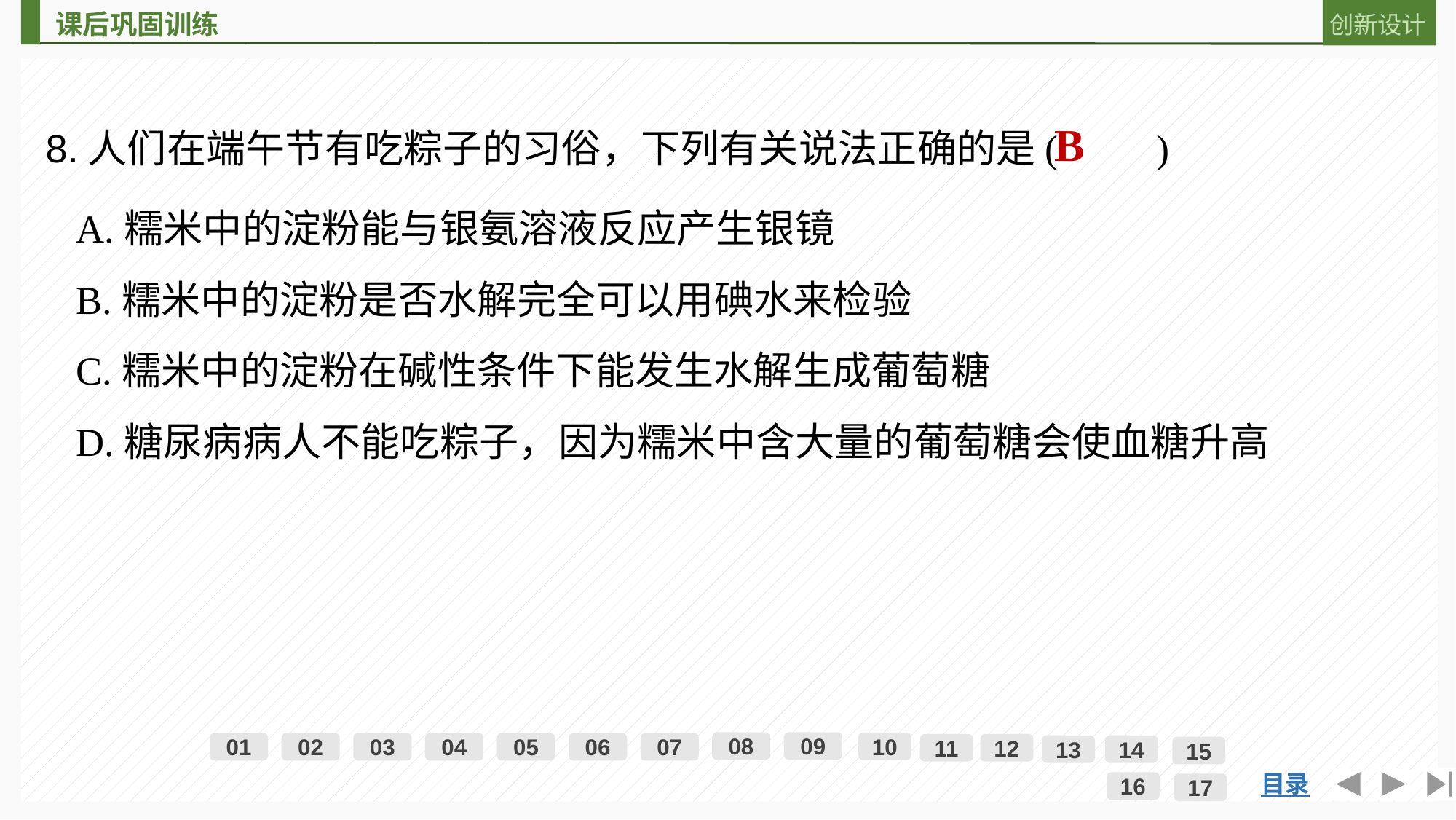

8.人们在端午节有吃粽子的习俗，下列有关说法正确的是(　　)
B
A.糯米中的淀粉能与银氨溶液反应产生银镜
B.糯米中的淀粉是否水解完全可以用碘水来检验
C.糯米中的淀粉在碱性条件下能发生水解生成葡萄糖
D.糖尿病病人不能吃粽子，因为糯米中含大量的葡萄糖会使血糖升高